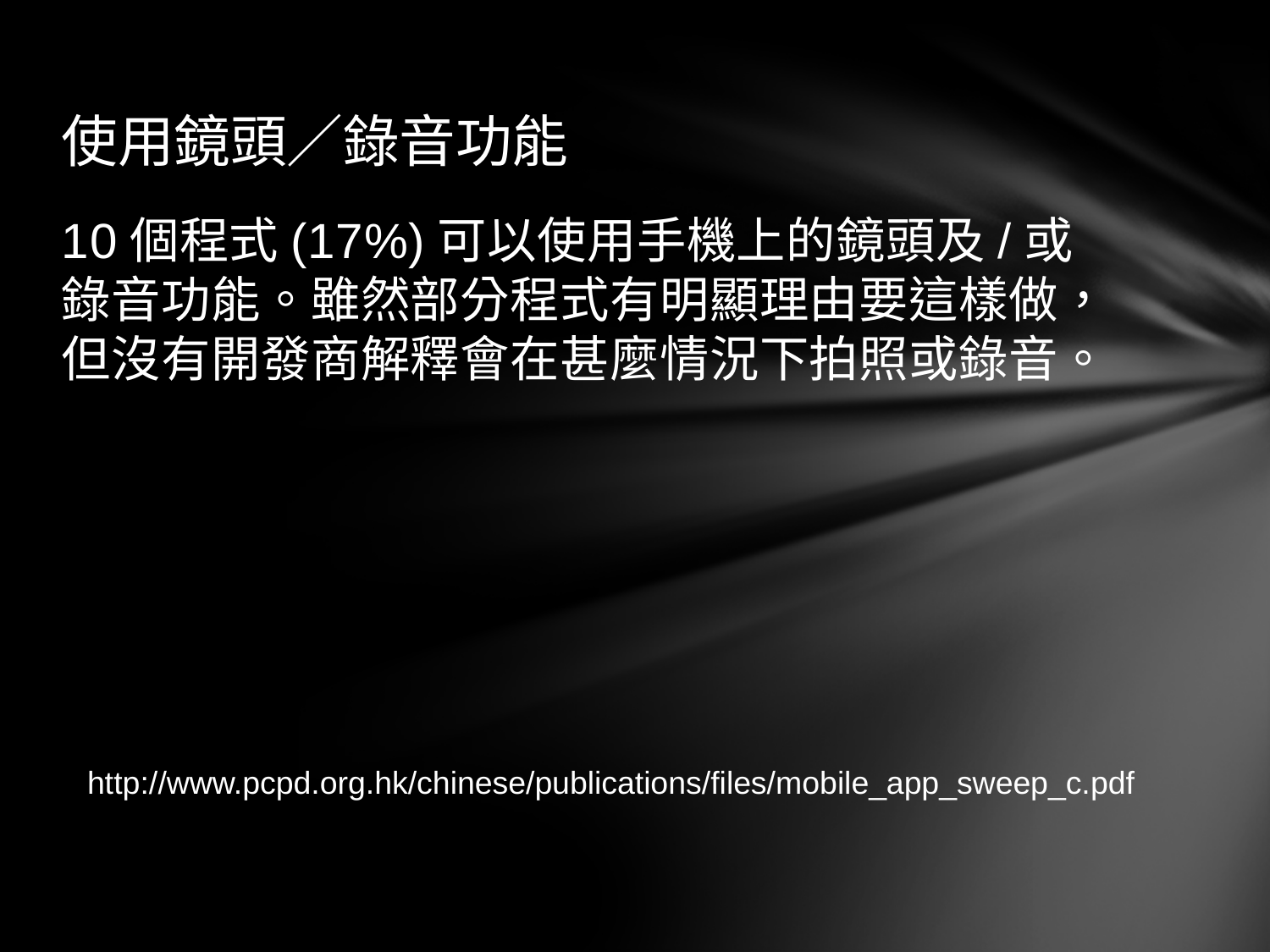

# 使用鏡頭／錄音功能
10個程式(17%)可以使用手機上的鏡頭及/或錄音功能。雖然部分程式有明顯理由要這樣做，但沒有開發商解釋會在甚麼情況下拍照或錄音。

http://www.pcpd.org.hk/chinese/publications/files/mobile_app_sweep_c.pdf